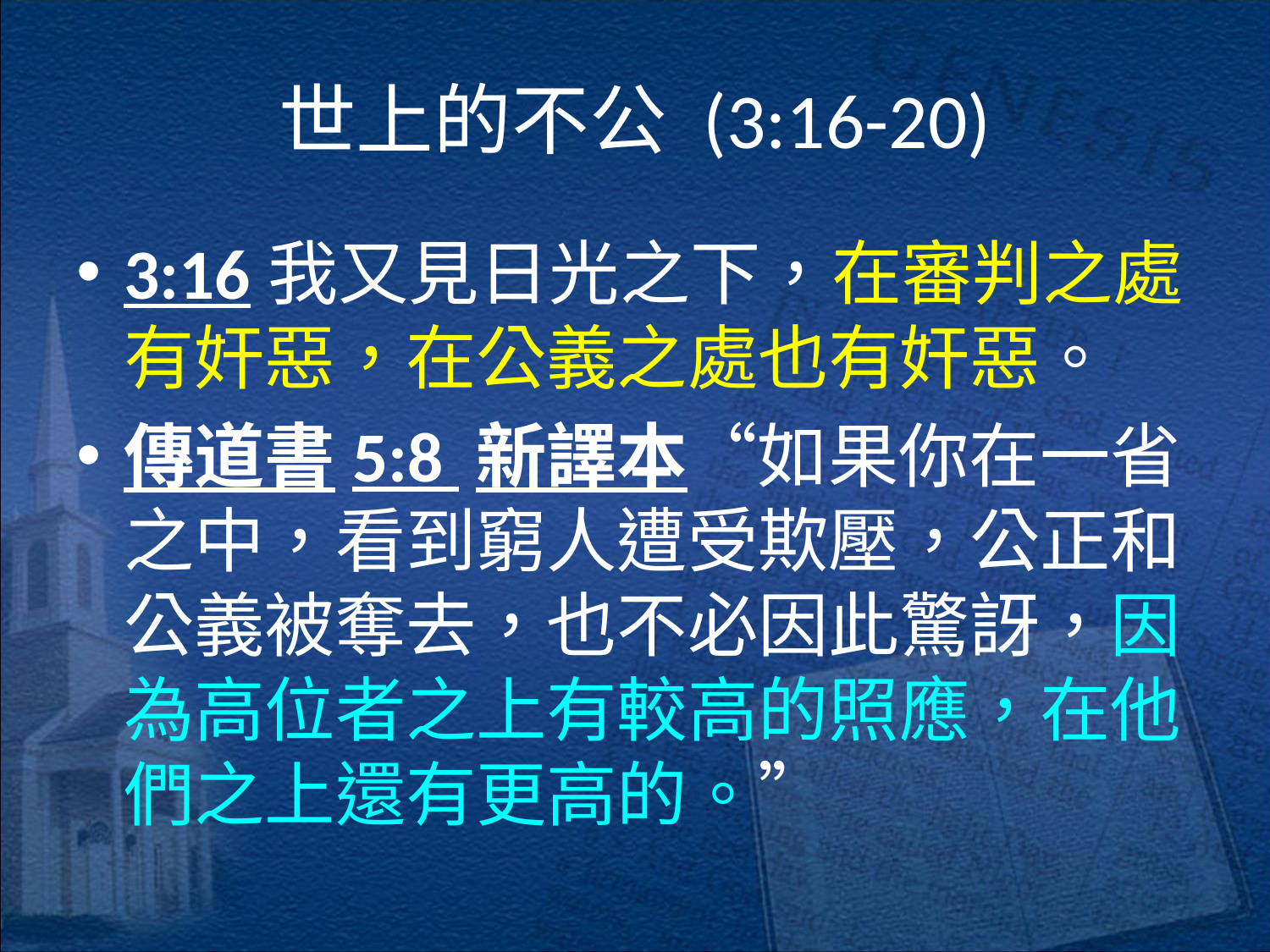

# 世上的不公 (3:16-20)
3:16我又見日光之下，在審判之處有奸惡，在公義之處也有奸惡。
傳道書5:8 新譯本“如果你在一省之中，看到窮人遭受欺壓，公正和公義被奪去，也不必因此驚訝，因為高位者之上有較高的照應，在他們之上還有更高的。”